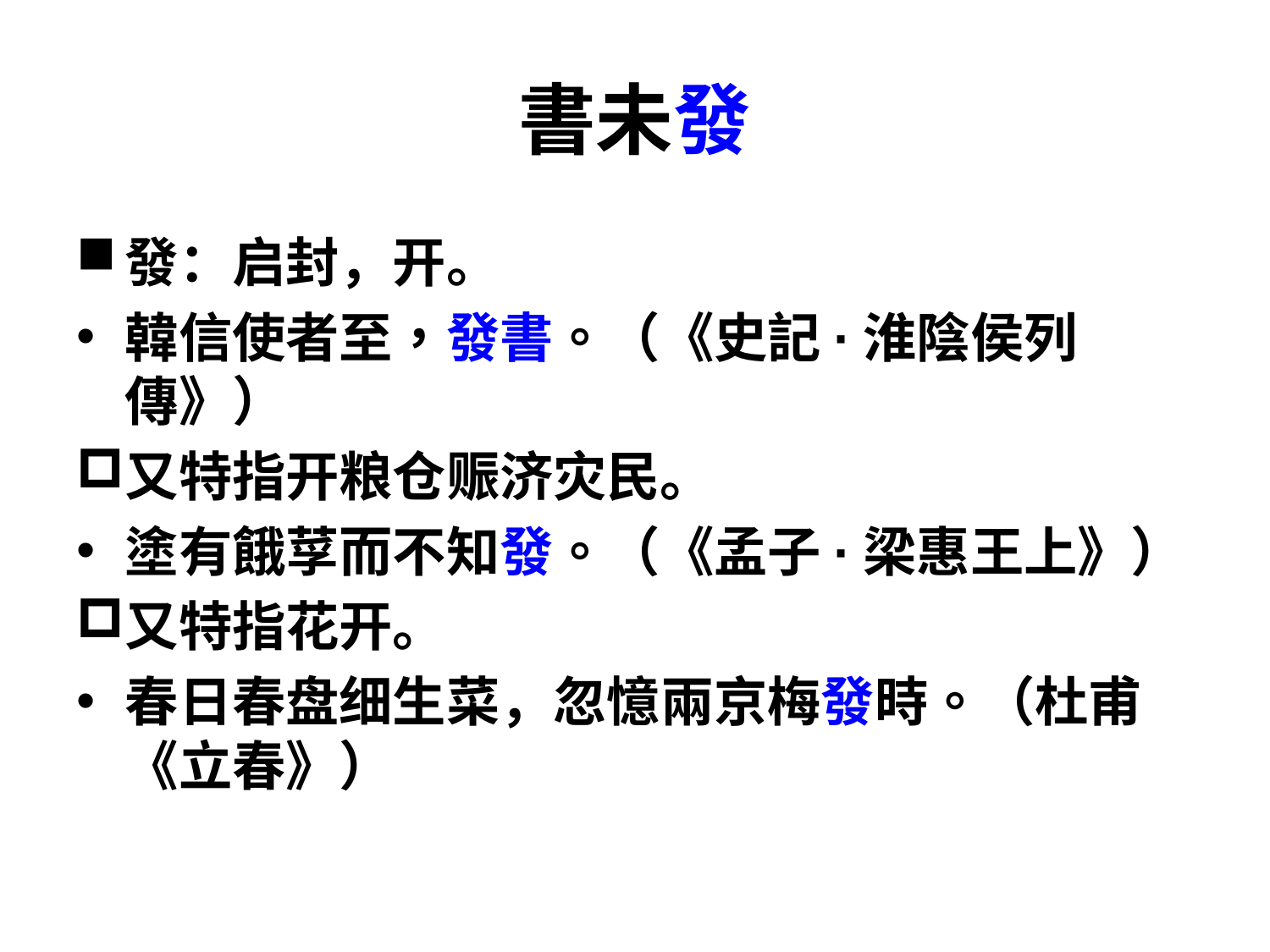

# 書未發
發：启封，开。
韓信使者至，發書。（《史記·淮陰侯列傳》）
又特指开粮仓赈济灾民。
塗有餓莩而不知發。（《孟子·梁惠王上》）
又特指花开。
春日春盘细生菜，忽憶兩京梅發時。（杜甫《立春》）